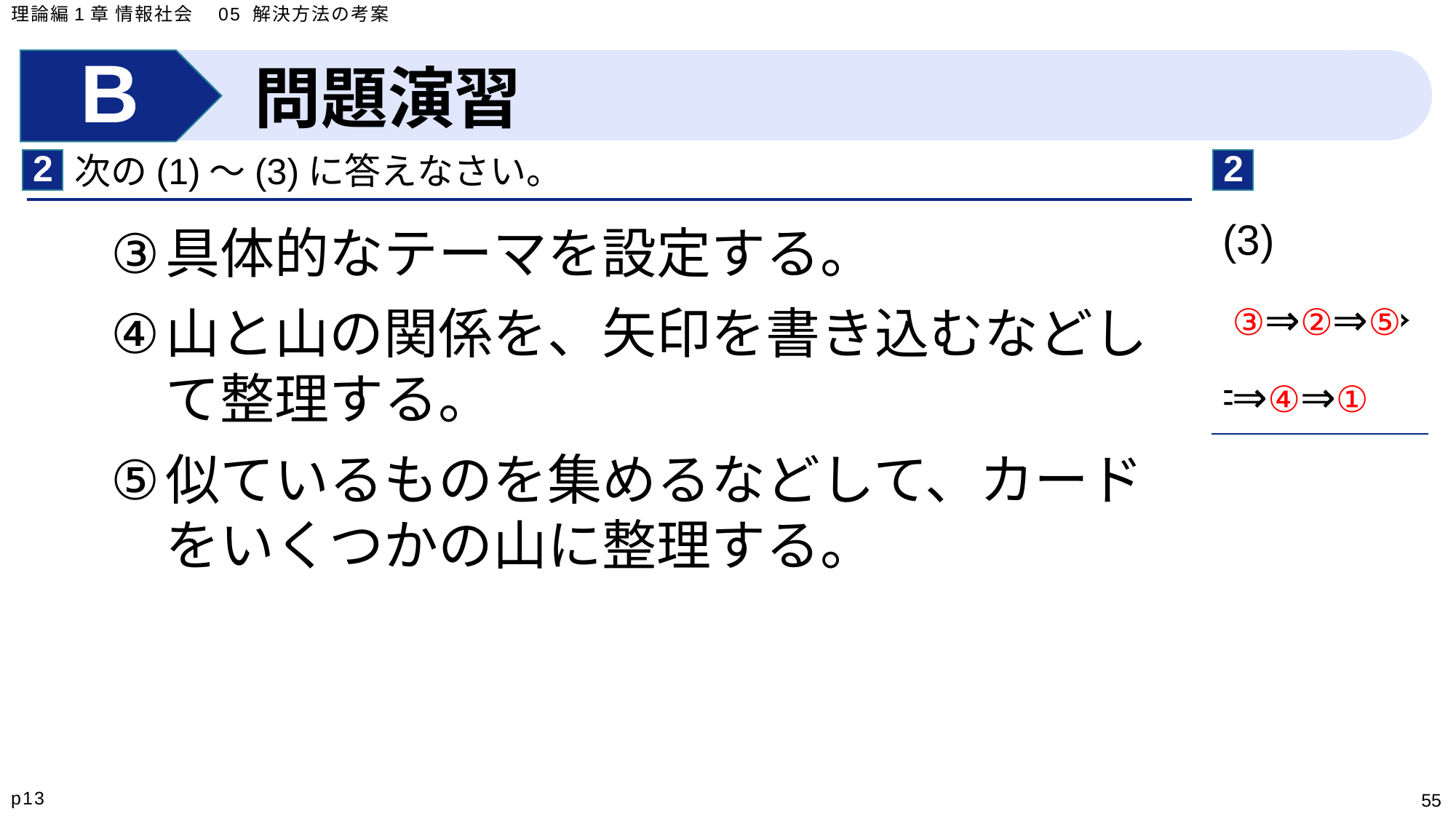

理論編1章 情報社会　05 解決方法の考案
問題演習
2
2
次の(1)〜(3)に答えなさい。
| (3) |
| --- |
| ⇒　 ⇒ |
| ⇒　 ⇒ |
具体的なテーマを設定する。
山と山の関係を、矢印を書き込むなどして整理する。
似ているものを集めるなどして、カードをいくつかの山に整理する。

③⇒②⇒⑤

⇒④⇒①
p13
55